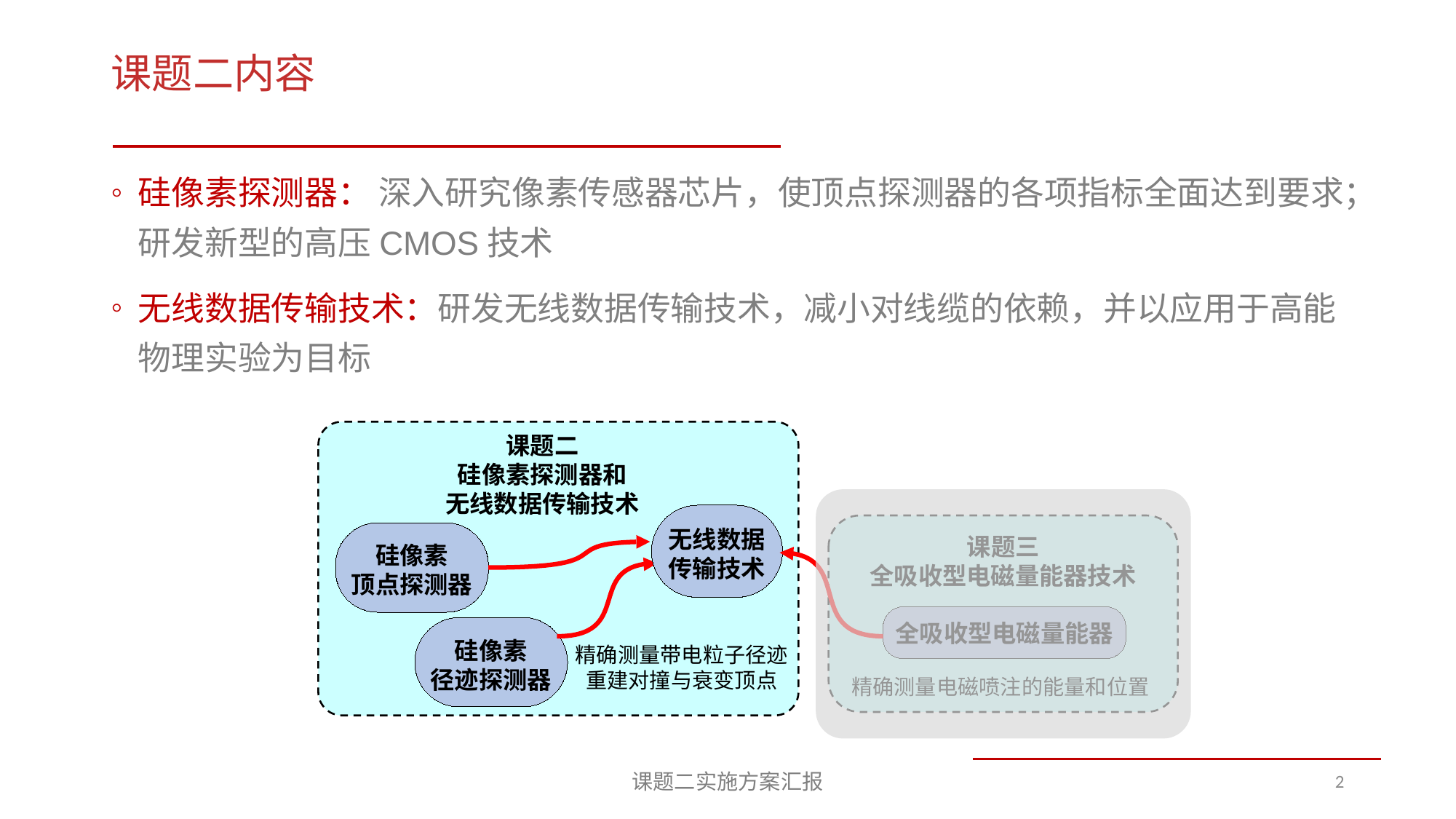

# 课题二内容
硅像素探测器： 深入研究像素传感器芯片，使顶点探测器的各项指标全面达到要求；研发新型的高压CMOS技术
无线数据传输技术：研发无线数据传输技术，减小对线缆的依赖，并以应用于高能物理实验为目标

课题二
硅像素探测器和
无线数据传输技术

无线数据
传输技术

硅像素
顶点探测器
课题三
全吸收型电磁量能器技术
全吸收型电磁量能器
硅像素
径迹探测器
精确测量带电粒子径迹
重建对撞与衰变顶点
精确测量电磁喷注的能量和位置
课题二实施方案汇报
2